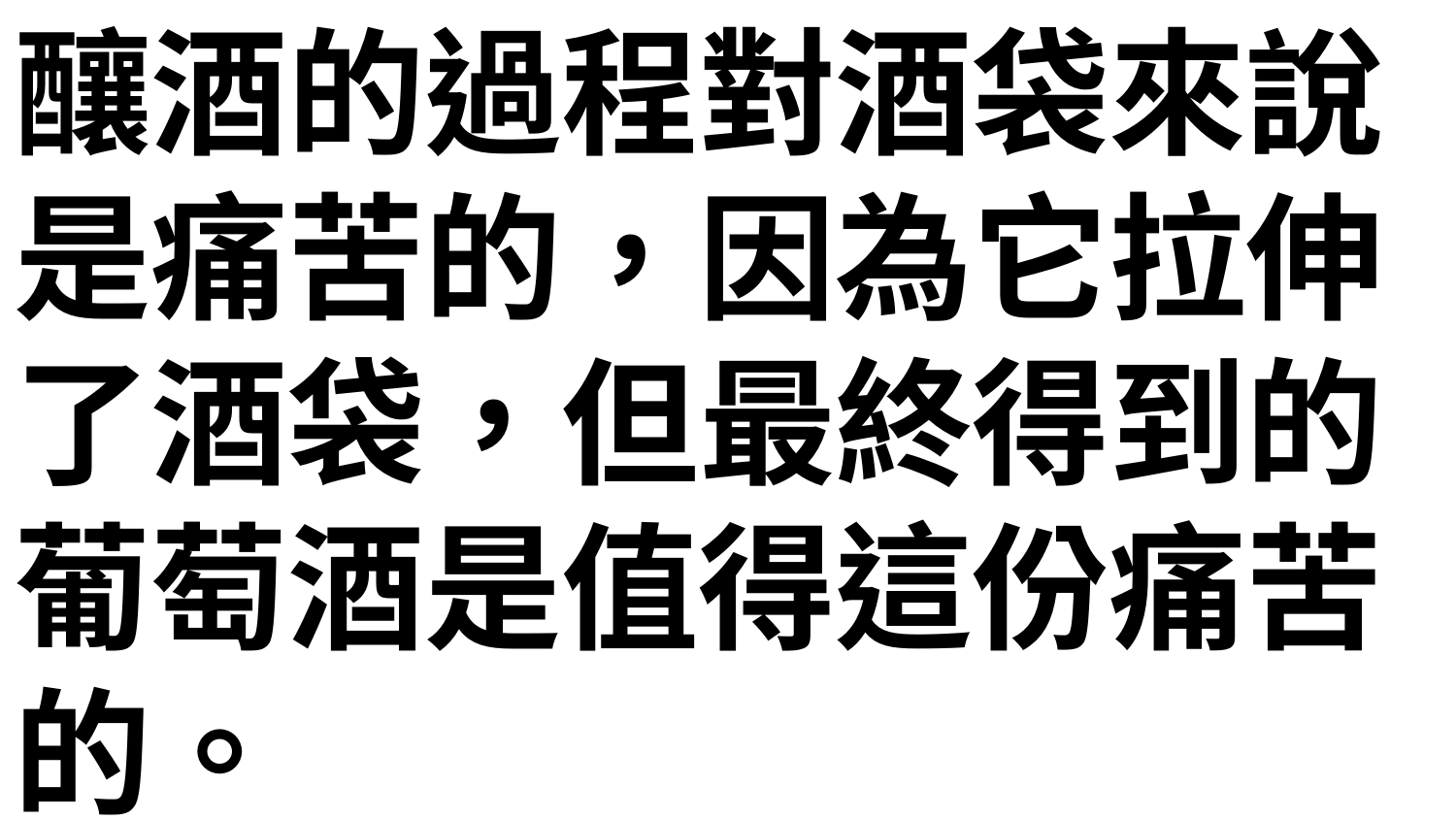

釀酒的過程對酒袋來說是痛苦的，因為它拉伸了酒袋，但最終得到的葡萄酒是值得這份痛苦的。